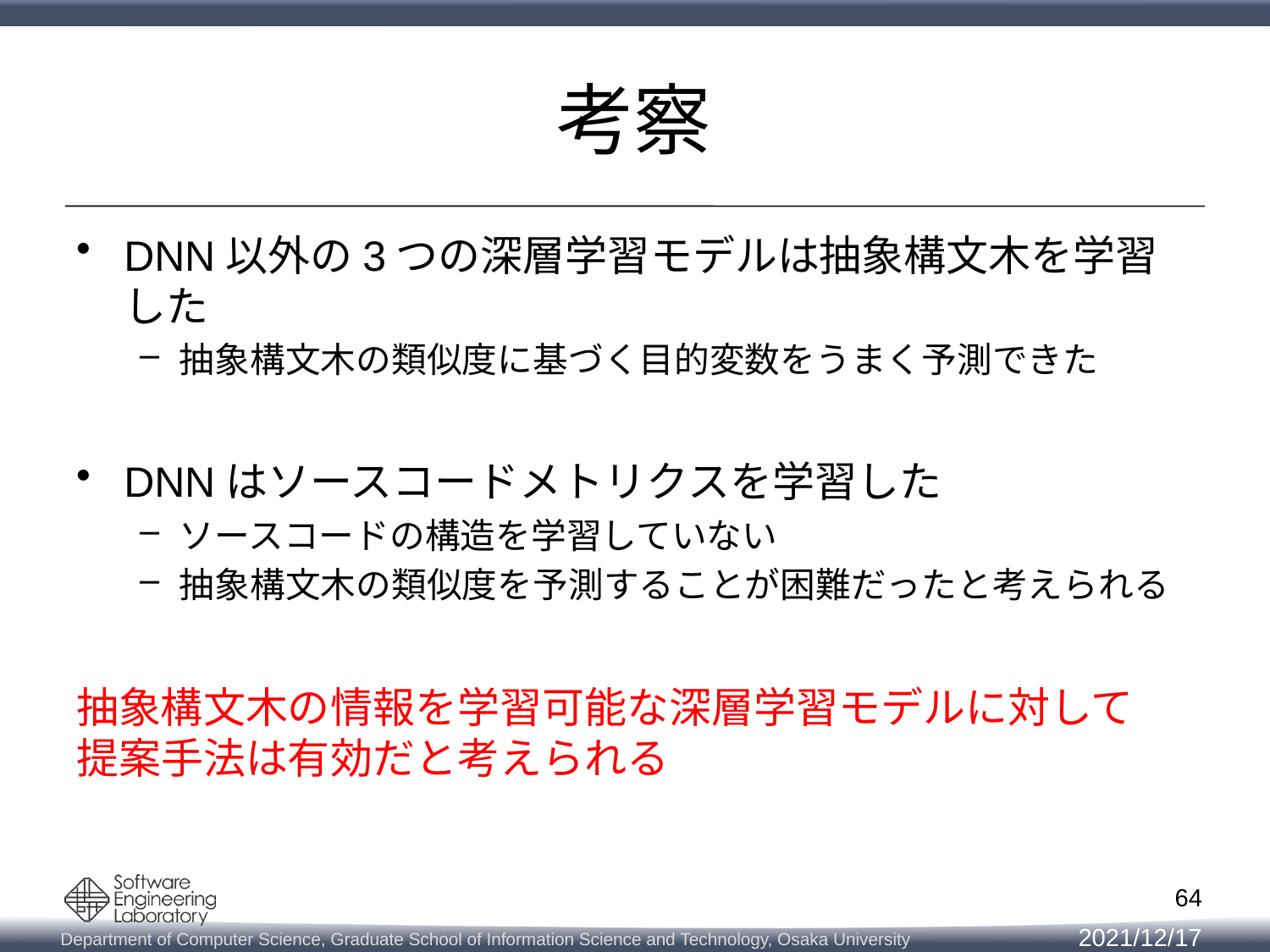

# 考察
DNN以外の3つの深層学習モデルは抽象構文木を学習した
抽象構文木の類似度に基づく目的変数をうまく予測できた

DNNはソースコードメトリクスを学習した
ソースコードの構造を学習していない
抽象構文木の類似度を予測することが困難だったと考えられる

抽象構文木の情報を学習可能な深層学習モデルに対して
提案手法は有効だと考えられる
64
2021/12/17